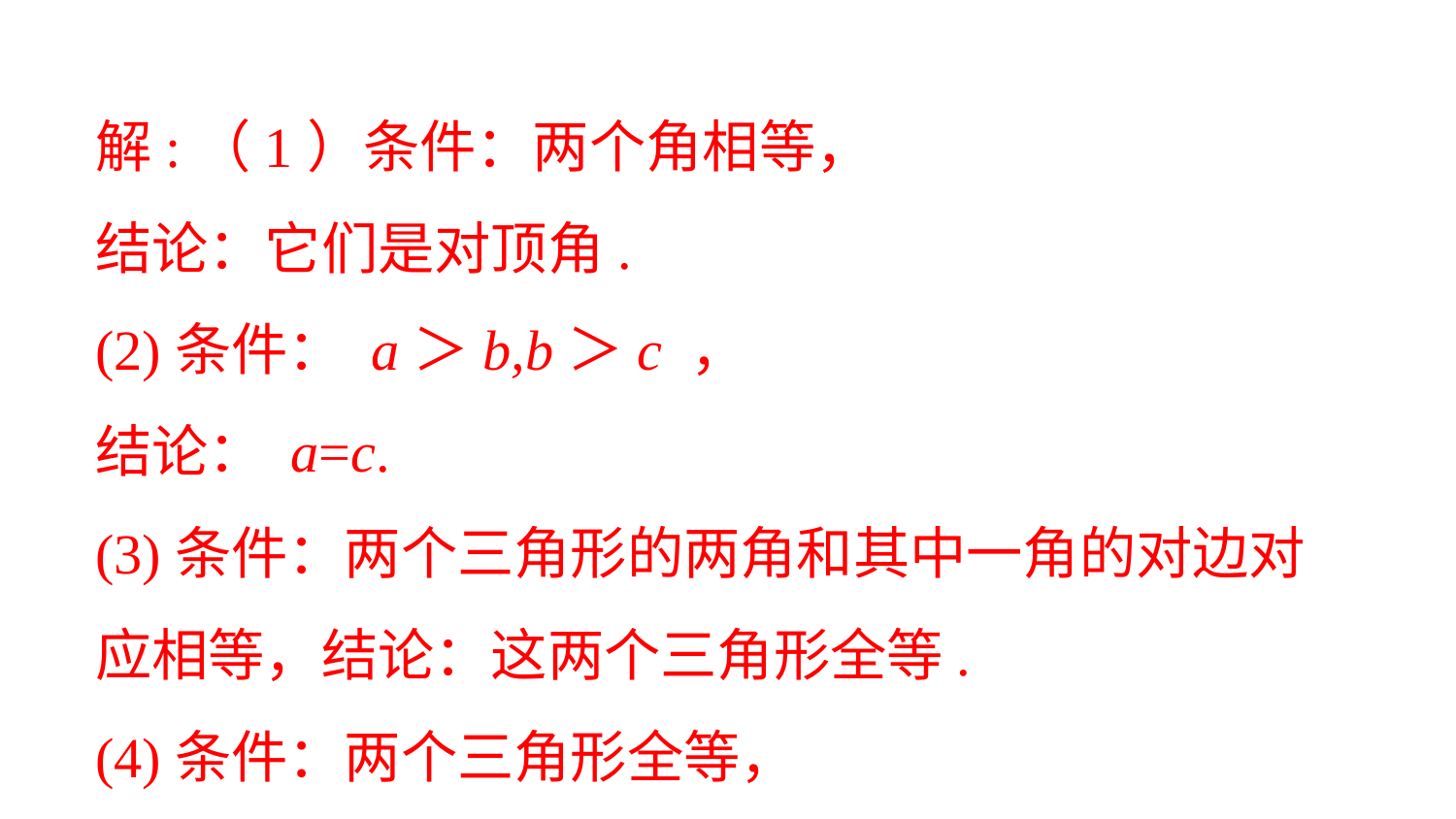

解:（1）条件：两个角相等，
结论：它们是对顶角.
(2)条件： a＞b,b＞c ，
结论： a=c.
(3)条件：两个三角形的两角和其中一角的对边对
应相等，结论：这两个三角形全等.
(4)条件：两个三角形全等，
结论：它们的面积相等.